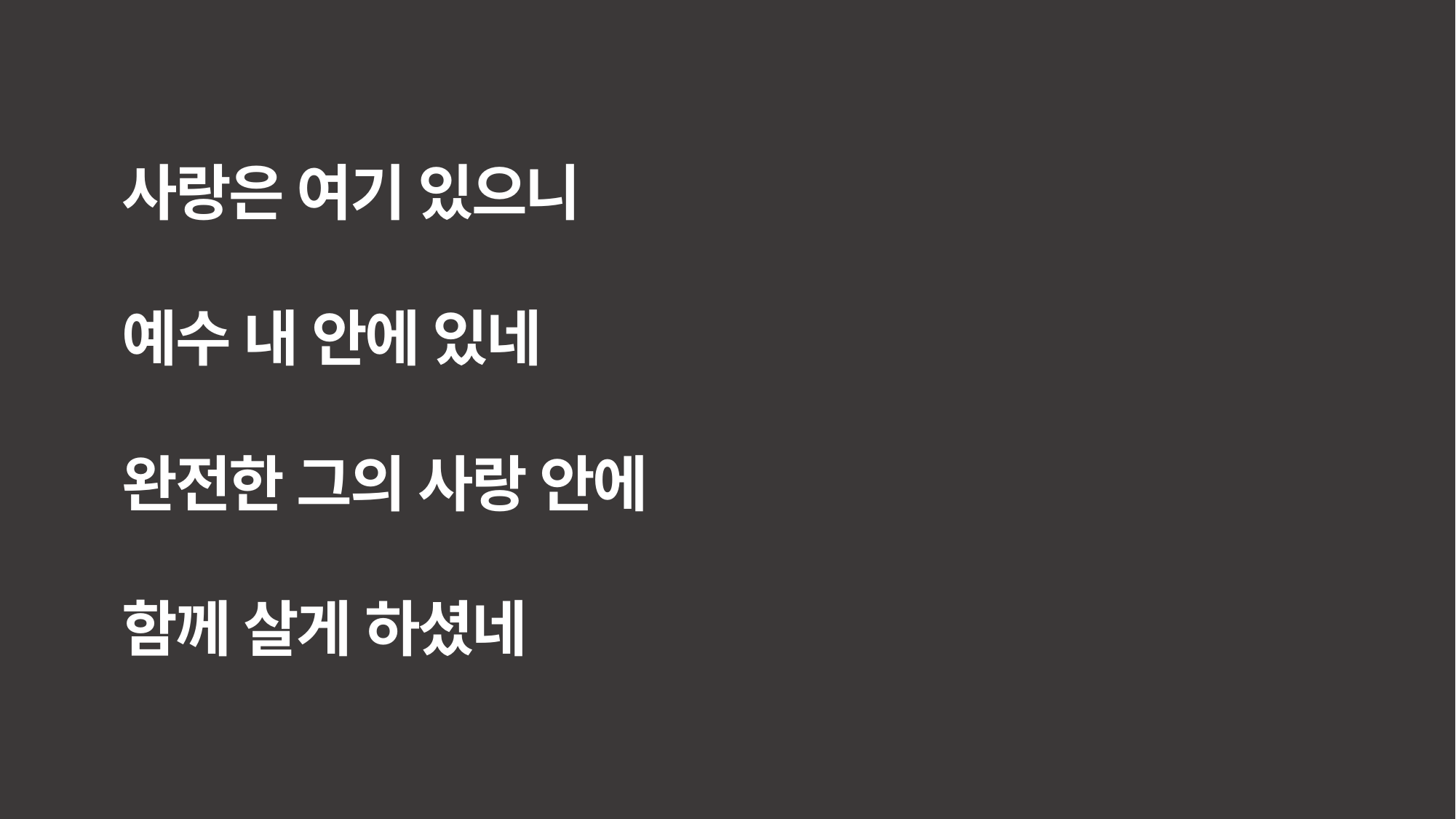

사랑은 여기 있으니
예수 내 안에 있네
완전한 그의 사랑 안에
함께 살게 하셨네